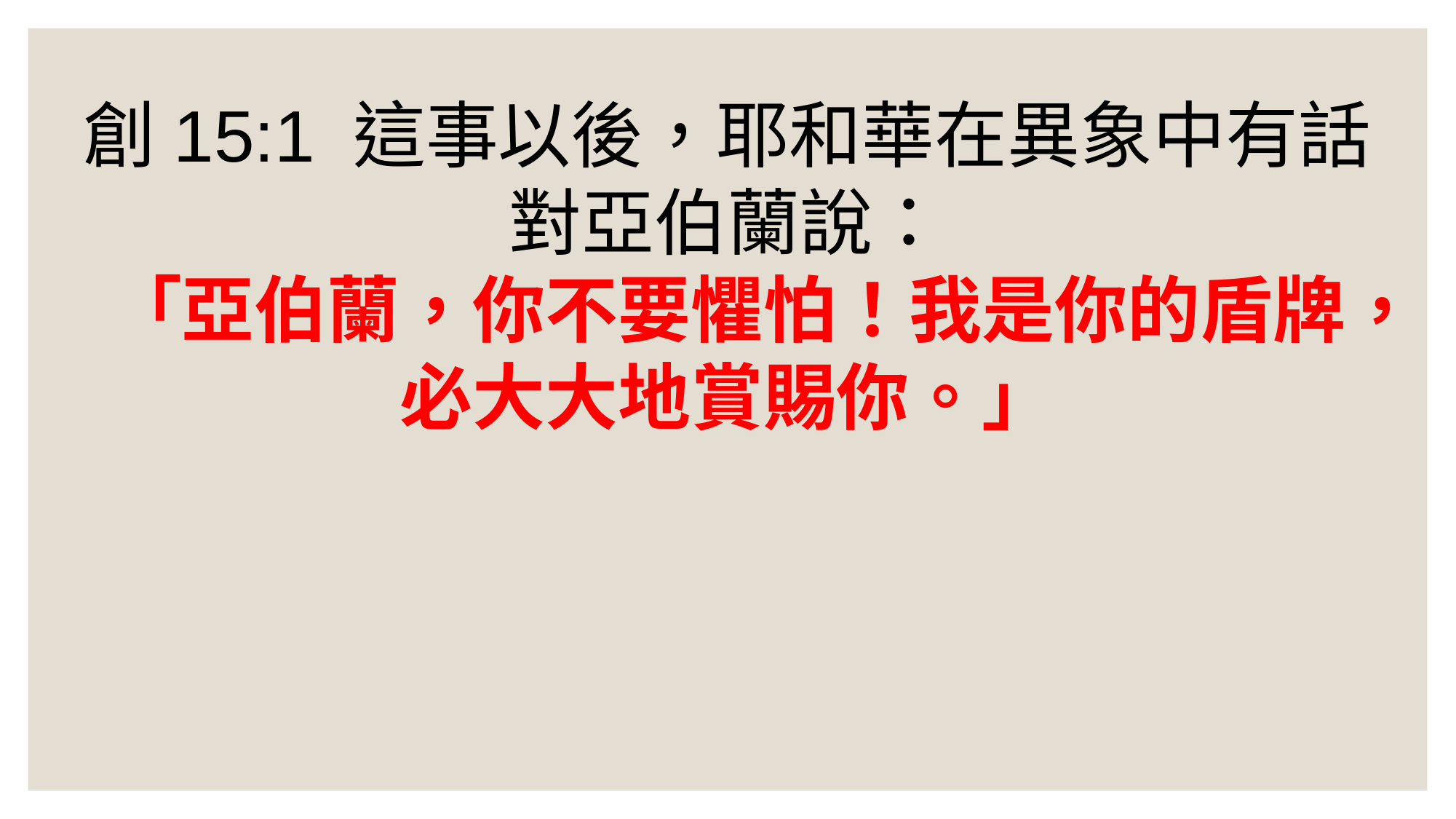

創15:1 這事以後，耶和華在異象中有話對亞伯蘭說：
「亞伯蘭，你不要懼怕！我是你的盾牌，
必大大地賞賜你。」